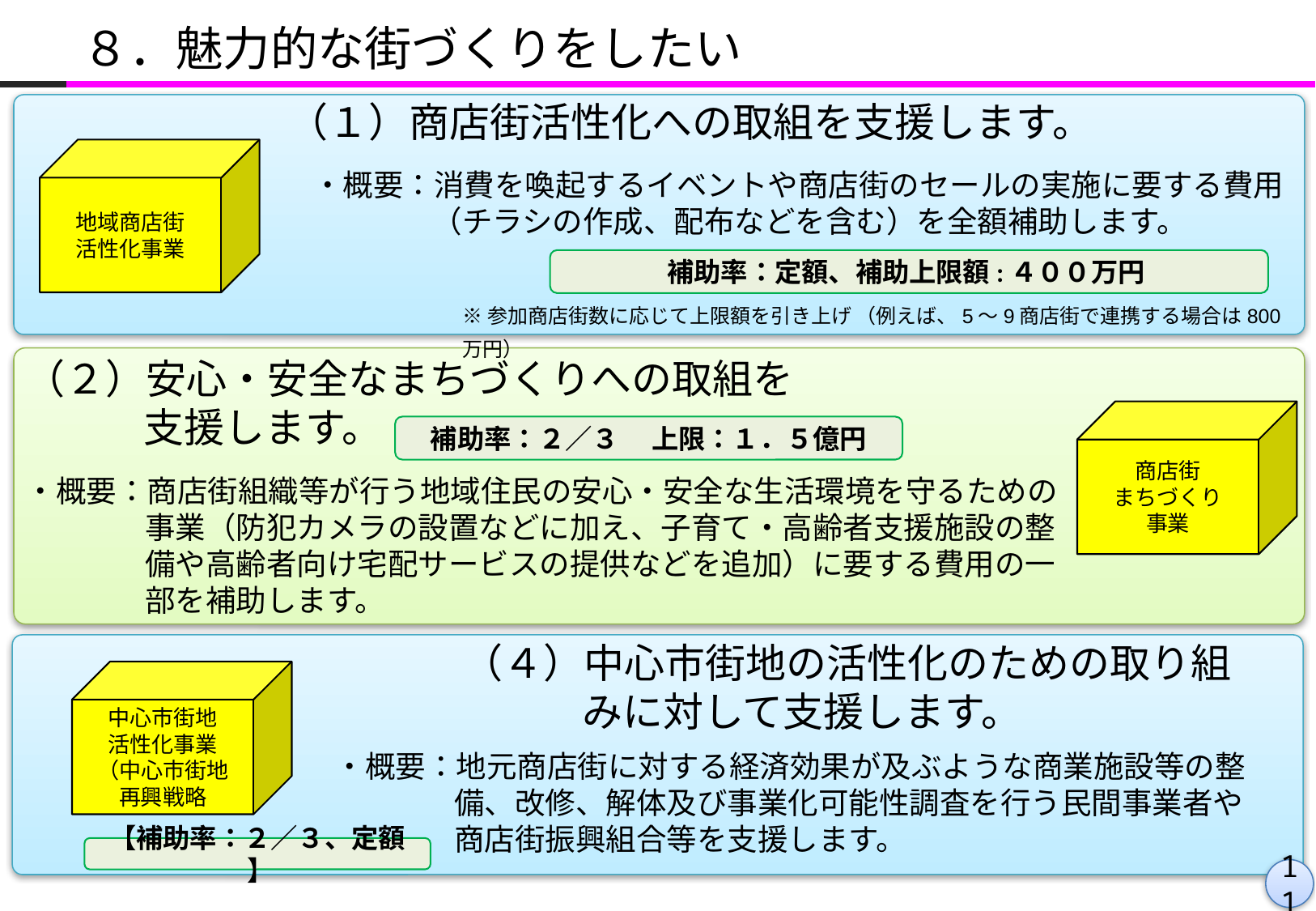

８．魅力的な街づくりをしたい
（１）商店街活性化への取組を支援します。

地域商店街
活性化事業
・概要：消費を喚起するイベントや商店街のセールの実施に要する費用（チラシの作成、配布などを含む）を全額補助します。
補助率：定額、補助上限額:４００万円
※参加商店街数に応じて上限額を引き上げ （例えば、5～9商店街で連携する場合は800万円）
（２）安心・安全なまちづくりへの取組を支援します。

商店街
まちづくり
事業
補助率：２／３ 　上限：１．５億円
・概要：商店街組織等が行う地域住民の安心・安全な生活環境を守るための事業（防犯カメラの設置などに加え、子育て・高齢者支援施設の整備や高齢者向け宅配サービスの提供などを追加）に要する費用の一部を補助します。
（４）中心市街地の活性化のための取り組みに対して支援します。

中心市街地
活性化事業
（中心市街地
再興戦略
・概要：地元商店街に対する経済効果が及ぶような商業施設等の整備、改修、解体及び事業化可能性調査を行う民間事業者や商店街振興組合等を支援します。
【補助率：２／３、定額 】
11